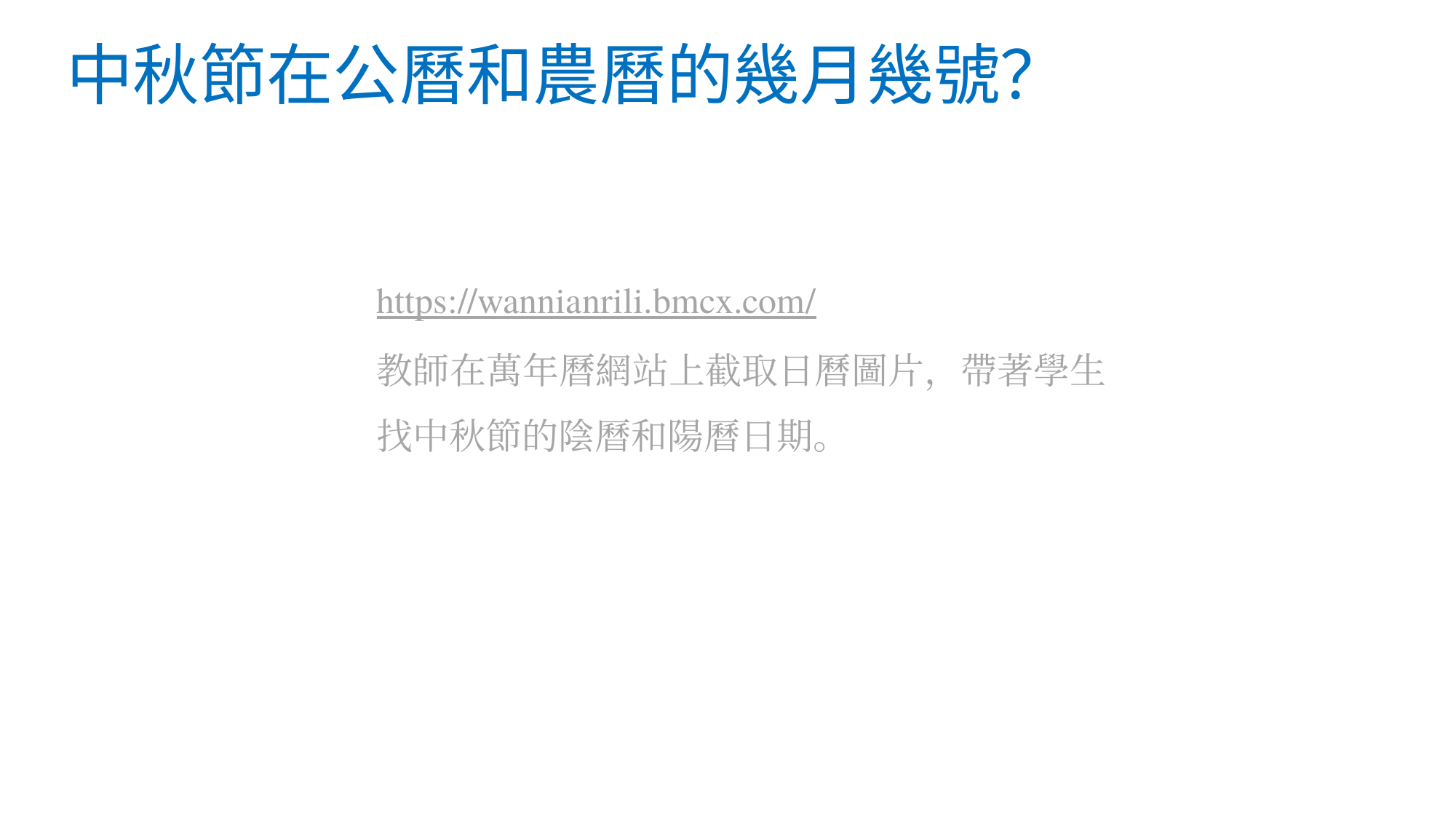

# 中秋節在公曆和農曆的幾月幾號？
https://wannianrili.bmcx.com/
教師在萬年曆網站上截取日曆圖片，帶著學生找中秋節的陰曆和陽曆日期。